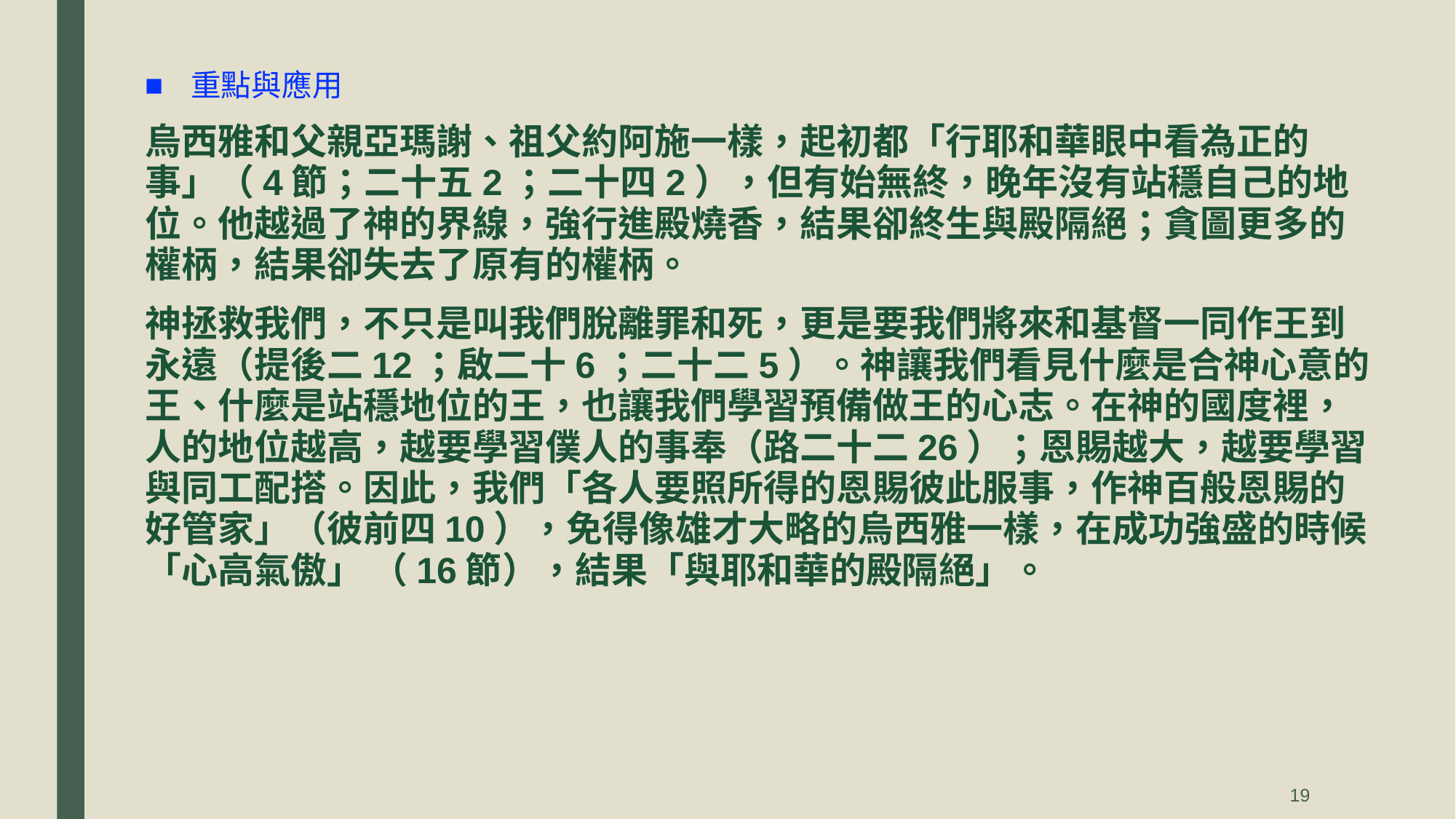

重點與應用
烏西雅和父親亞瑪謝、祖父約阿施一樣，起初都「行耶和華眼中看為正的事」（4節；二十五2；二十四2），但有始無終，晚年沒有站穩自己的地位。他越過了神的界線，強行進殿燒香，結果卻終生與殿隔絕；貪圖更多的權柄，結果卻失去了原有的權柄。
神拯救我們，不只是叫我們脫離罪和死，更是要我們將來和基督一同作王到永遠（提後二12；啟二十6；二十二5）。神讓我們看見什麼是合神心意的王、什麼是站穩地位的王，也讓我們學習預備做王的心志。在神的國度裡，人的地位越高，越要學習僕人的事奉（路二十二26）；恩賜越大，越要學習與同工配搭。因此，我們「各人要照所得的恩賜彼此服事，作神百般恩賜的好管家」（彼前四10），免得像雄才大略的烏西雅一樣，在成功強盛的時候「心高氣傲」 （16節），結果「與耶和華的殿隔絕」。

19